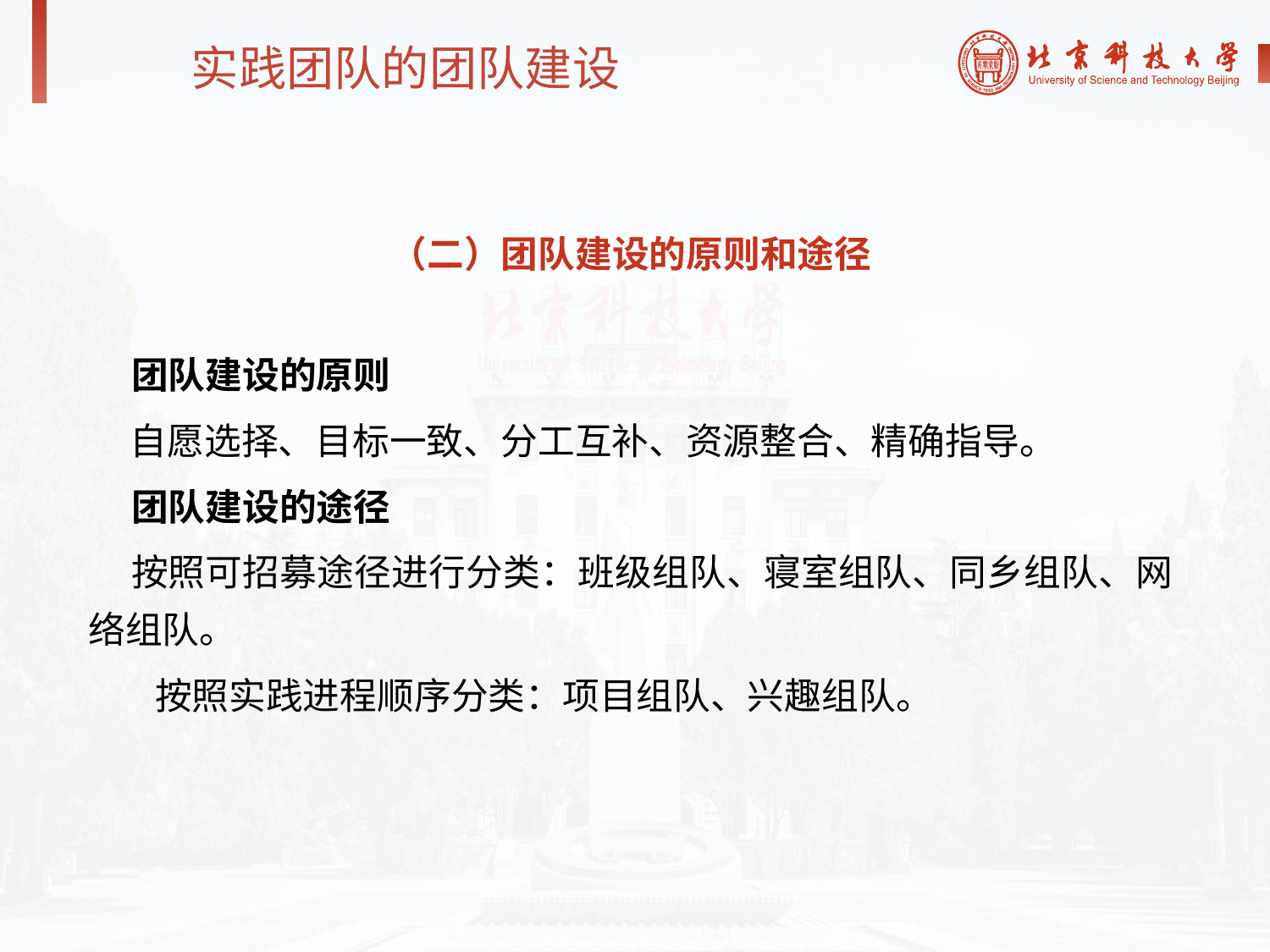

实践团队的团队建设
（二）团队建设的原则和途径
    团队建设的原则
    自愿选择、目标一致、分工互补、资源整合、精确指导。
    团队建设的途径
    按照可招募途径进行分类：班级组队、寝室组队、同乡组队、网络组队。
       按照实践进程顺序分类：项目组队、兴趣组队。